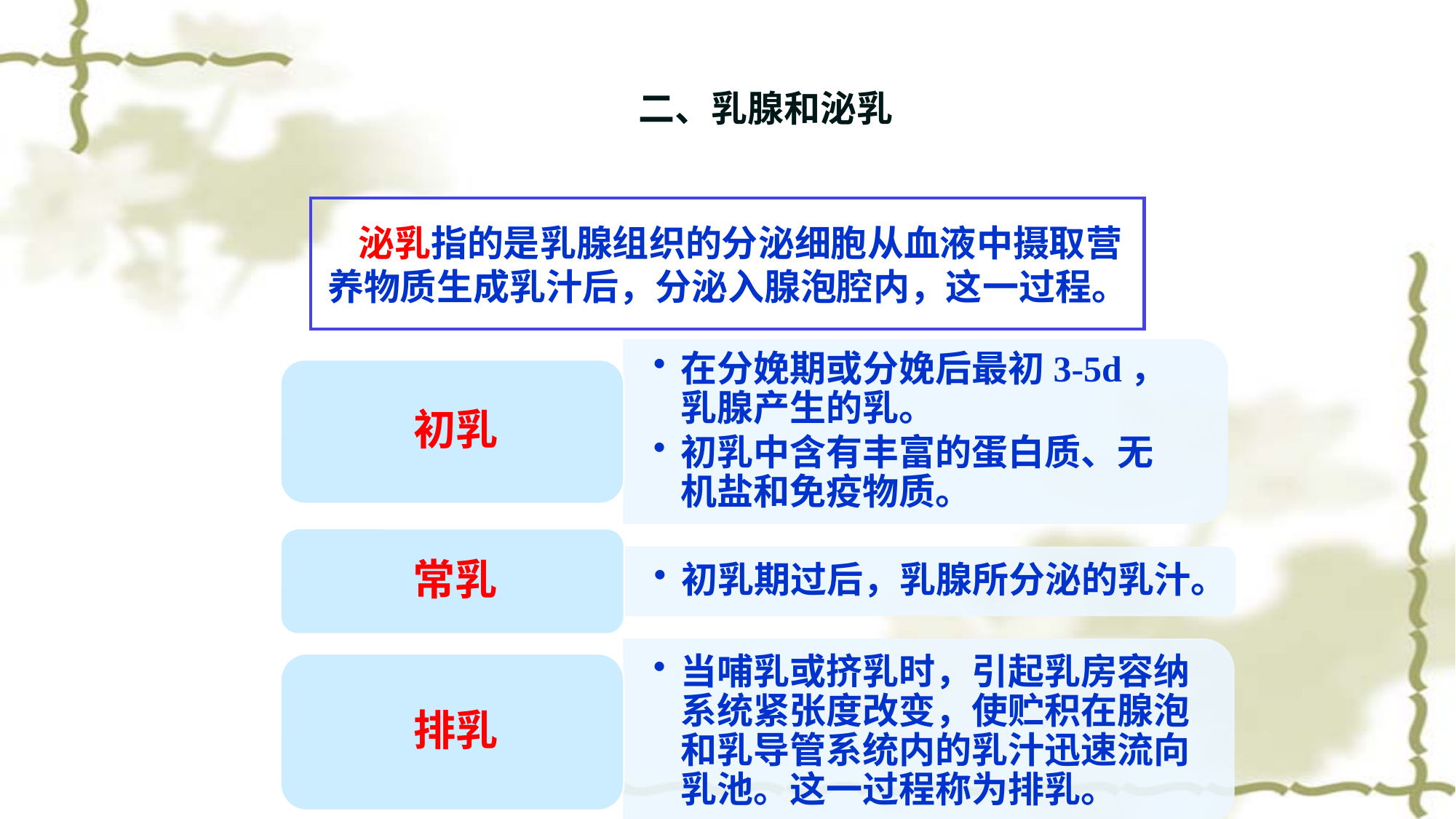

二、乳腺和泌乳
  泌乳指的是乳腺组织的分泌细胞从血液中摄取营养物质生成乳汁后，分泌入腺泡腔内，这一过程。
在分娩期或分娩后最初3-5d，乳腺产生的乳。
初乳中含有丰富的蛋白质、无机盐和免疫物质。
初乳
初乳期过后，乳腺所分泌的乳汁。
常乳
当哺乳或挤乳时，引起乳房容纳系统紧张度改变，使贮积在腺泡和乳导管系统内的乳汁迅速流向乳池。这一过程称为排乳。
排乳